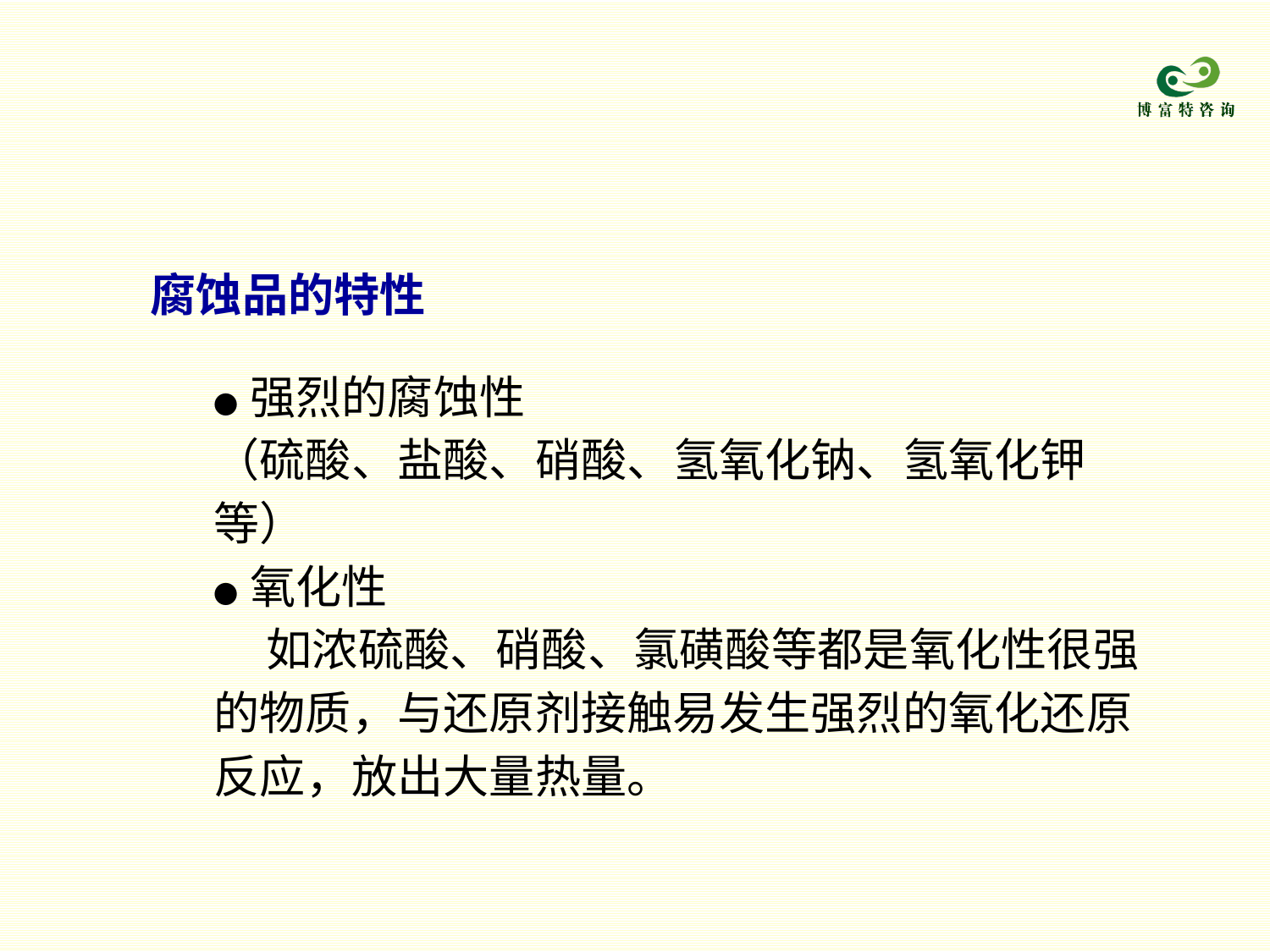

腐蚀品的特性

● 强烈的腐蚀性
（硫酸、盐酸、硝酸、氢氧化钠、氢氧化钾等）
● 氧化性
    如浓硫酸、硝酸、氯磺酸等都是氧化性很强的物质，与还原剂接触易发生强烈的氧化还原反应，放出大量热量。